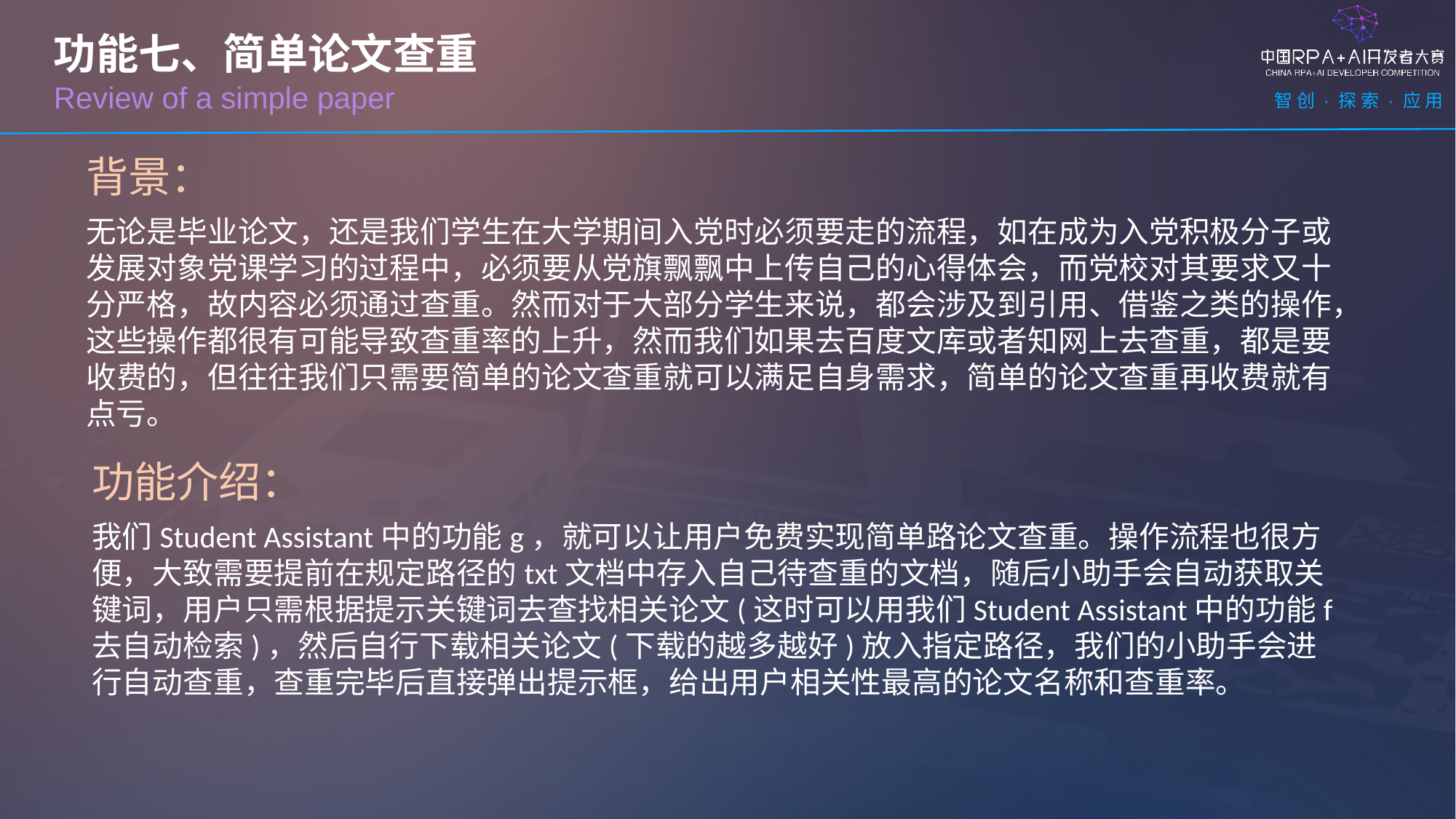

功能七、简单论文查重
Review of a simple paper
背景：
无论是毕业论文，还是我们学生在大学期间入党时必须要走的流程，如在成为入党积极分子或发展对象党课学习的过程中，必须要从党旗飘飘中上传自己的心得体会，而党校对其要求又十分严格，故内容必须通过查重。然而对于大部分学生来说，都会涉及到引用、借鉴之类的操作，这些操作都很有可能导致查重率的上升，然而我们如果去百度文库或者知网上去查重，都是要收费的，但往往我们只需要简单的论文查重就可以满足自身需求，简单的论文查重再收费就有点亏。
功能介绍：
我们Student Assistant中的功能g，就可以让用户免费实现简单路论文查重。操作流程也很方便，大致需要提前在规定路径的txt文档中存入自己待查重的文档，随后小助手会自动获取关键词，用户只需根据提示关键词去查找相关论文(这时可以用我们Student Assistant中的功能f去自动检索)，然后自行下载相关论文(下载的越多越好)放入指定路径，我们的小助手会进行自动查重，查重完毕后直接弹出提示框，给出用户相关性最高的论文名称和查重率。